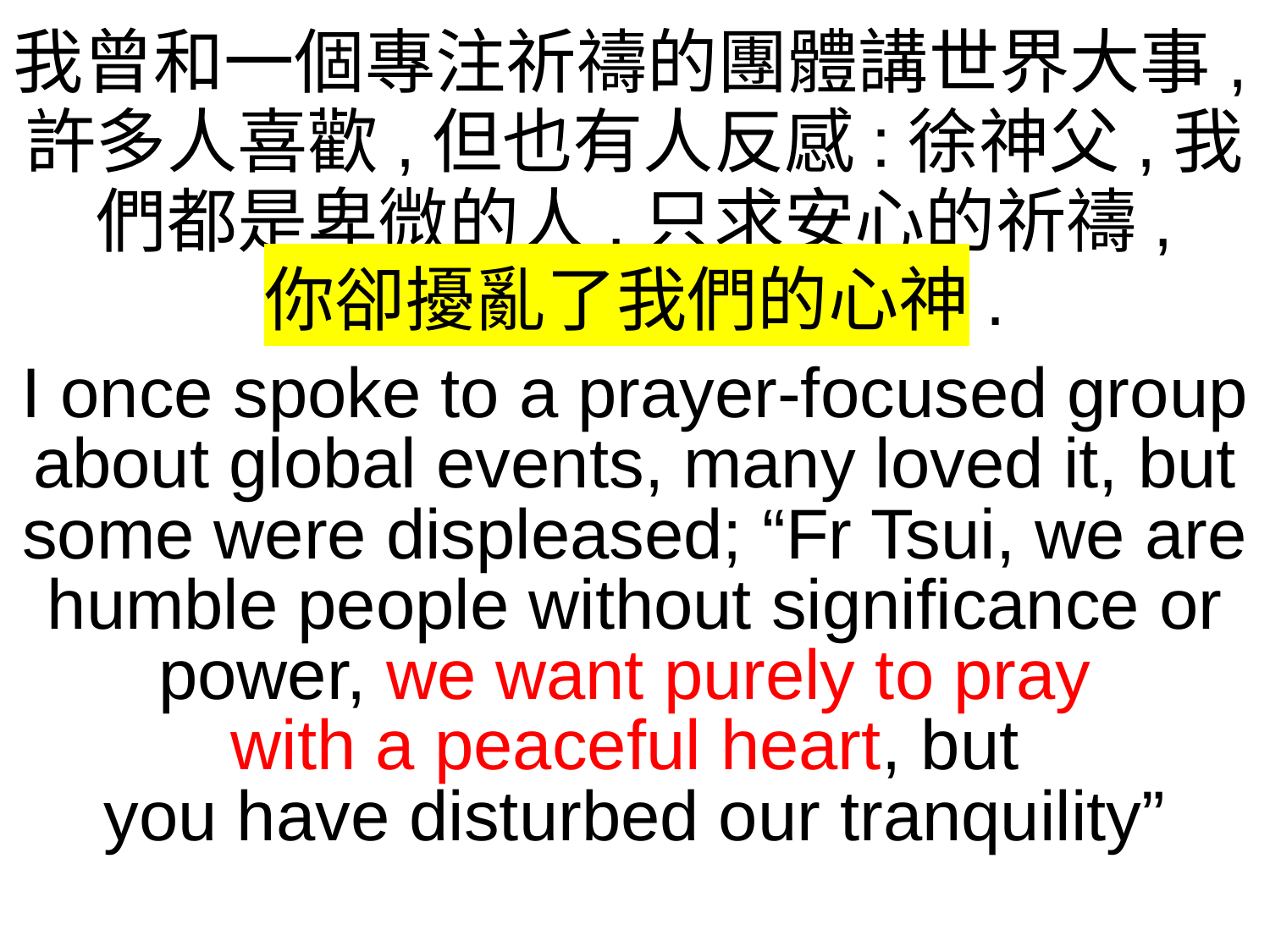

我曾和一個專注祈禱的團體講世界大事,許多人喜歡,但也有人反感:徐神父,我們都是卑微的人,只求安心的祈禱,
你卻擾亂了我們的心神.
I once spoke to a prayer-focused group about global events, many loved it, but some were displeased; “Fr Tsui, we are humble people without significance or power, we want purely to pray
with a peaceful heart, but
you have disturbed our tranquility”